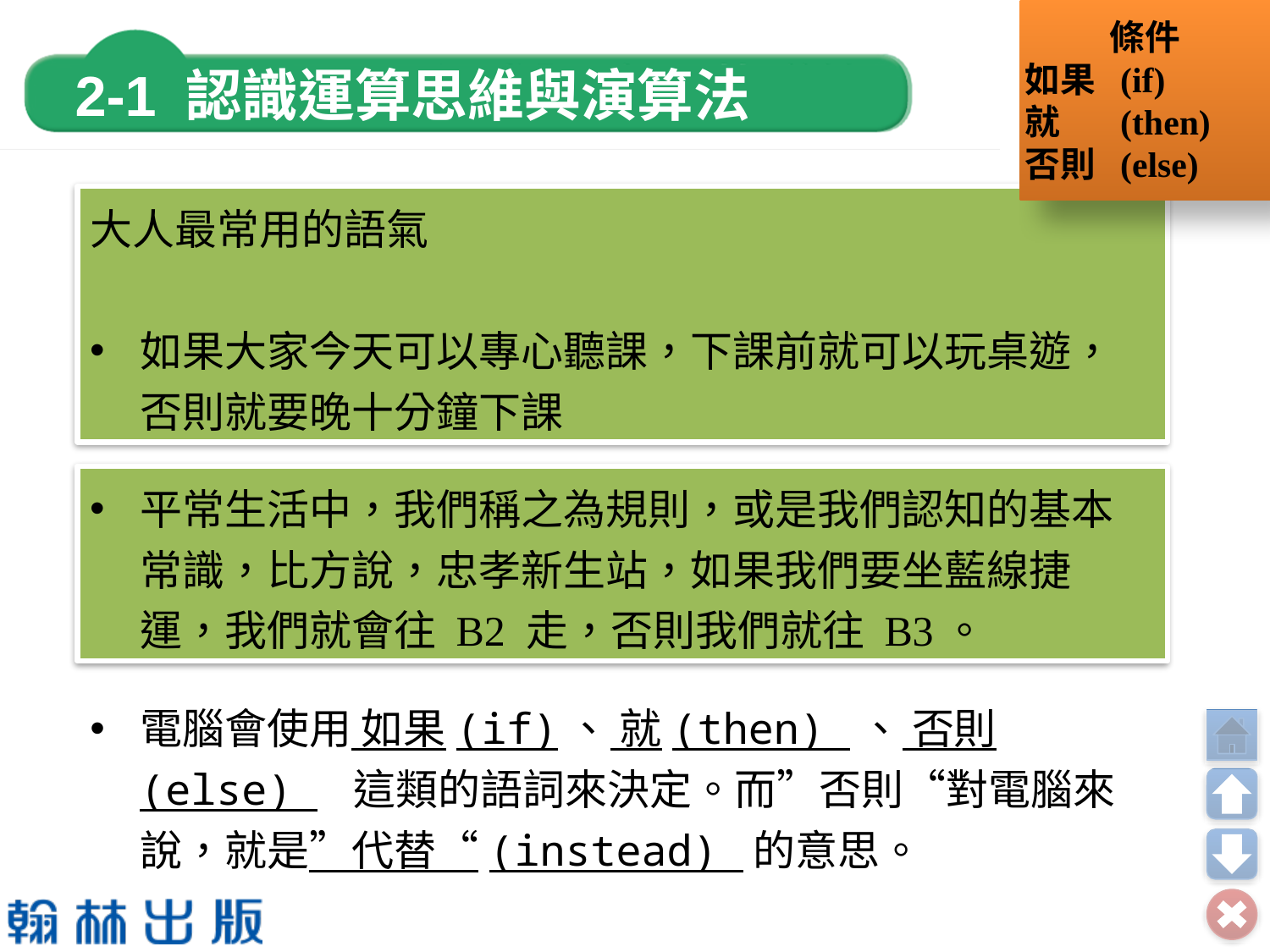

條件
如果  (if)
就　  (then)
否則  (else)
大人最常用的語氣

如果大家今天可以專心聽課，下課前就可以玩桌遊，否則就要晚十分鐘下課
平常生活中，我們稱之為規則，或是我們認知的基本常識，比方說，忠孝新生站，如果我們要坐藍線捷運，我們就會往 B2 走，否則我們就往 B3。
電腦會使用 如果(if)、 就(then) 、 否則(else)  這類的語詞來決定。而”否則“對電腦來說，就是”代替“(instead) 的意思。